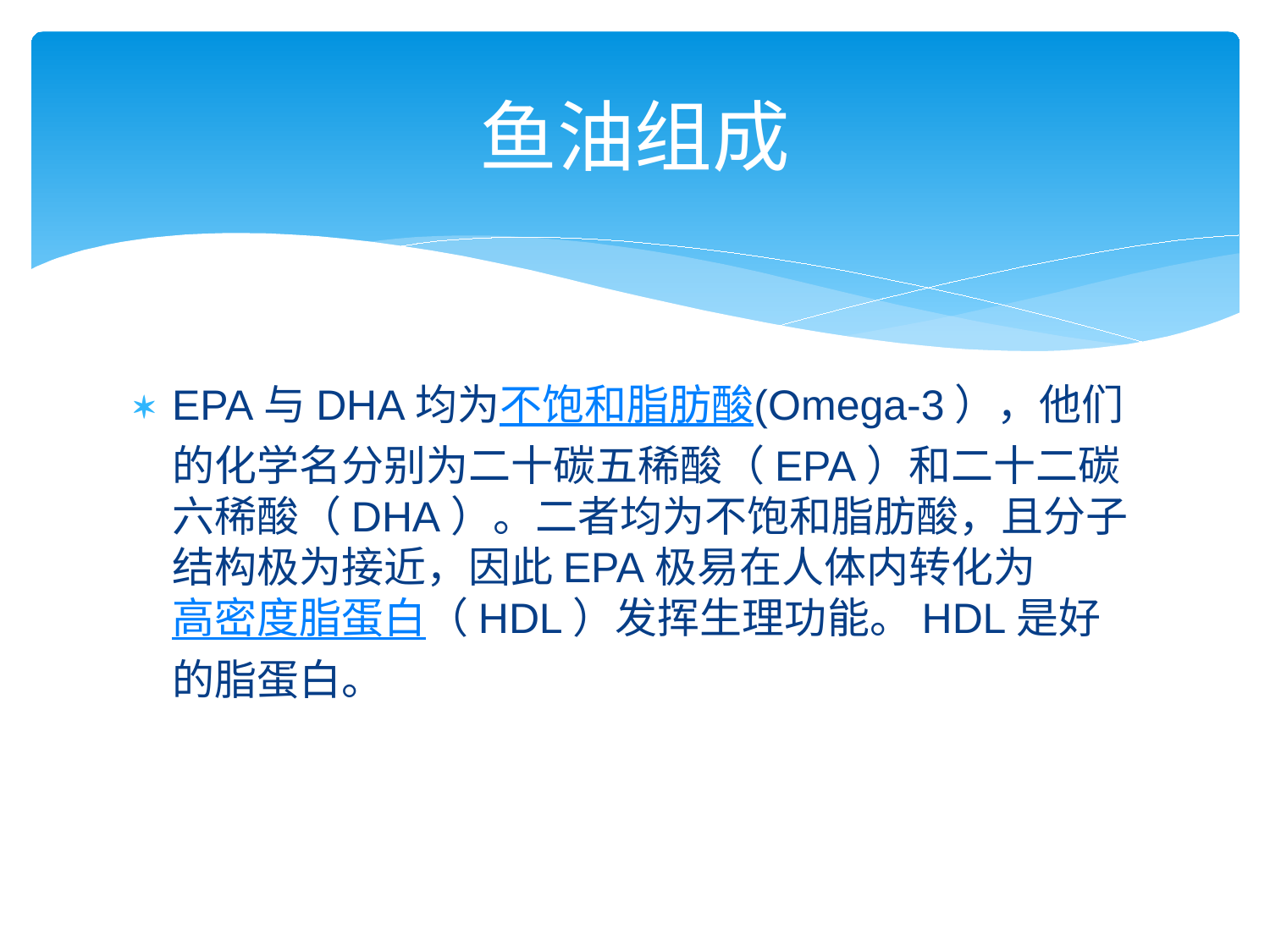

# 鱼油组成
EPA与DHA均为不饱和脂肪酸(Omega-3），他们的化学名分别为二十碳五稀酸（EPA）和二十二碳六稀酸（DHA）。二者均为不饱和脂肪酸，且分子结构极为接近，因此EPA极易在人体内转化为高密度脂蛋白（HDL）发挥生理功能。HDL是好的脂蛋白。